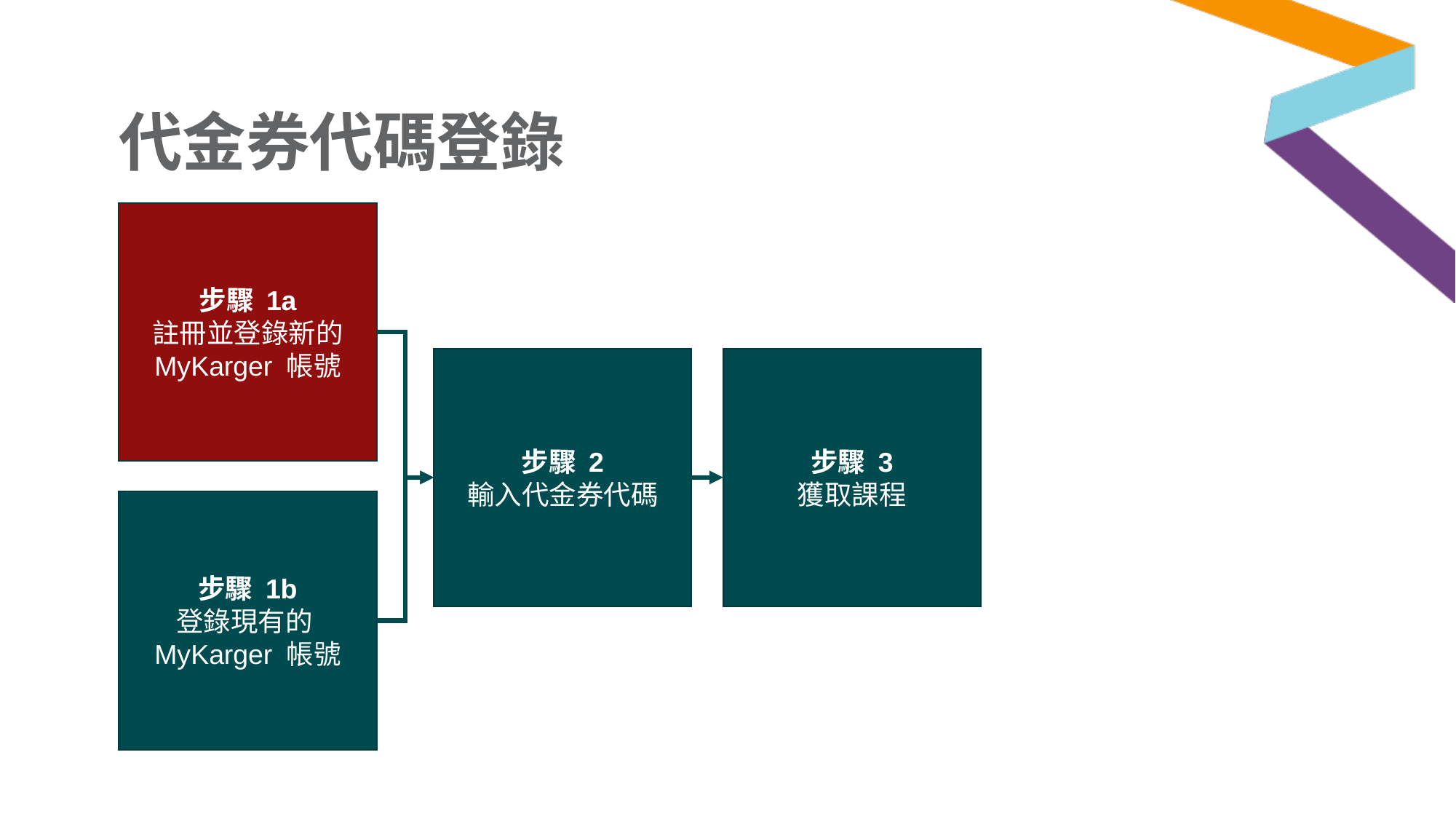

# 代金券代碼登錄
步驟 1a
註冊並登錄新的
MyKarger 帳號
步驟 2
輸入代金券代碼
步驟 3
獲取課程
步驟 1b
登錄現有的MyKarger 帳號